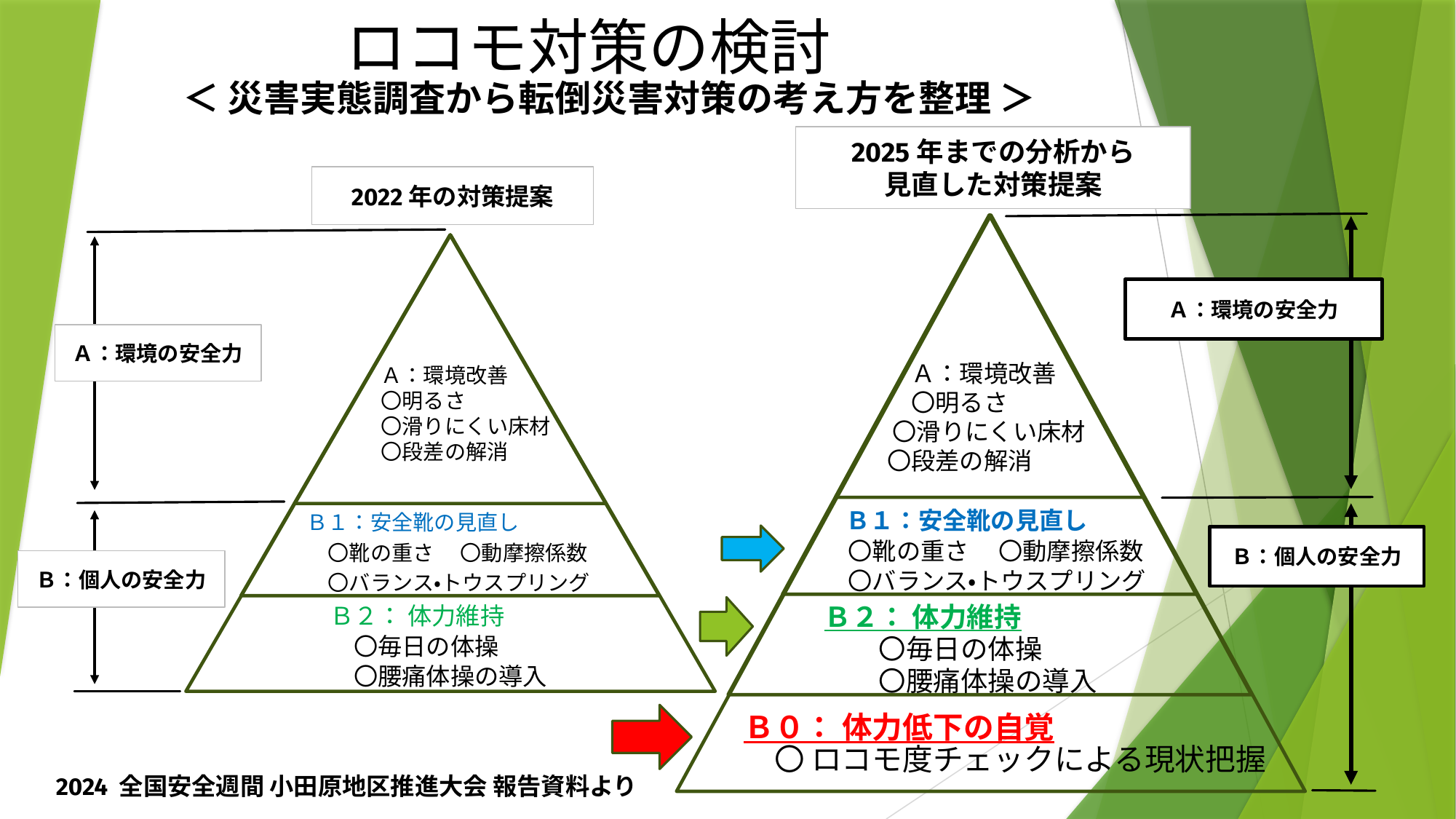

# ロコモ対策の検討
＜ 災害実態調査から転倒災害対策の考え方を整理 ＞

2025年までの分析から
見直した対策提案

Ａ：環境の安全力
　　Ａ：環境改善
　　〇明るさ
　 〇滑りにくい床材
　〇段差の解消
　    Ｂ１：安全靴の見直し
　　〇靴の重さ 　〇動摩擦係数
　　〇バランス・トウスプリング
Ｂ：個人の安全力
Ｂ２： 体力維持
　　〇毎日の体操
　　〇腰痛体操の導入
　Ｂ０： 体力低下の自覚
　　〇 ロコモ度チェックによる現状把握

2022年の対策提案

Ａ：環境の安全力
　　Ａ：環境改善
　　〇明るさ
　　〇滑りにくい床材
　　〇段差の解消
　Ｂ１：安全靴の見直し
　　〇靴の重さ 　〇動摩擦係数
　　〇バランス・トウスプリング
Ｂ：個人の安全力
　Ｂ２： 体力維持
　　〇毎日の体操
　　〇腰痛体操の導入
2024 全国安全週間 小田原地区推進大会 報告資料より